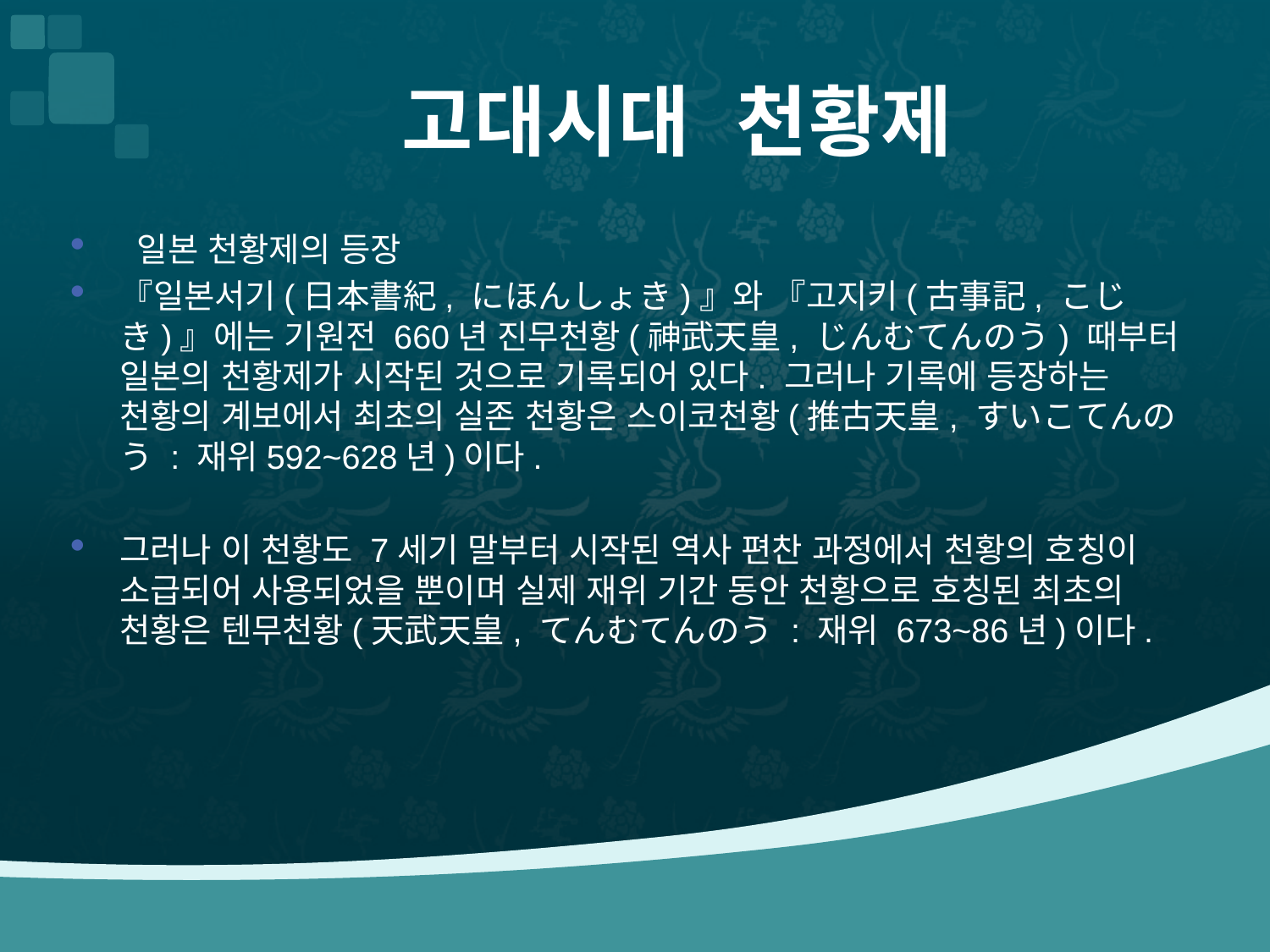

# 고대시대  천황제
 일본 천황제의 등장
『일본서기(日本書紀, にほんしょき)』와 『고지키(古事記, こじき)』에는 기원전 660년 진무천황(神武天皇, じんむてんのう) 때부터 일본의 천황제가 시작된 것으로 기록되어 있다. 그러나 기록에 등장하는 천황의 계보에서 최초의 실존 천황은 스이코천황(推古天皇, すいこてんのう : 재위592~628년)이다.

그러나 이 천황도 7세기 말부터 시작된 역사 편찬 과정에서 천황의 호칭이 소급되어 사용되었을 뿐이며 실제 재위 기간 동안 천황으로 호칭된 최초의 천황은 텐무천황(天武天皇, てんむてんのう : 재위 673~86년)이다.